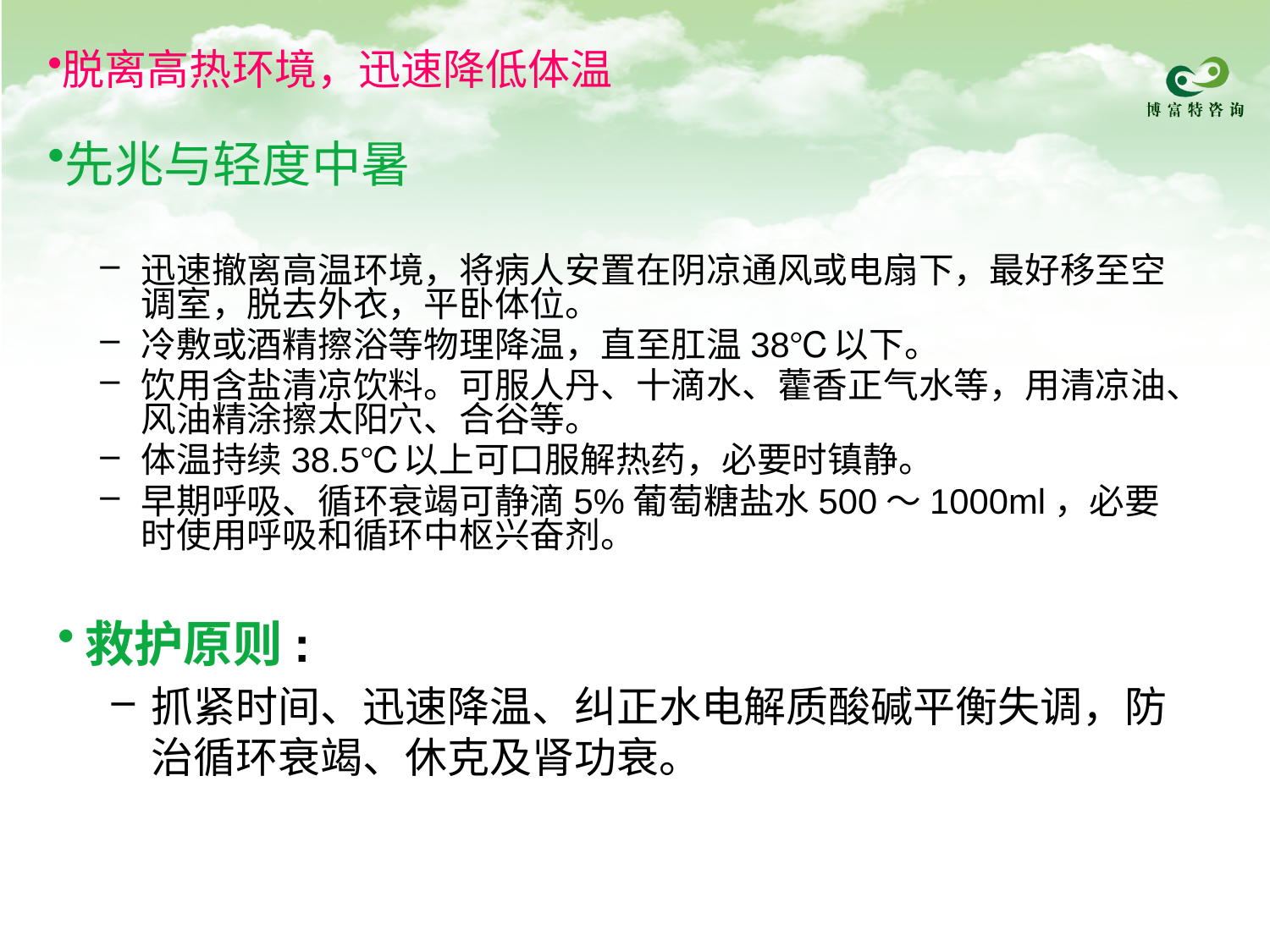

脱离高热环境，迅速降低体温

先兆与轻度中暑

迅速撤离高温环境，将病人安置在阴凉通风或电扇下，最好移至空调室，脱去外衣，平卧体位。
冷敷或酒精擦浴等物理降温，直至肛温38℃以下。
饮用含盐清凉饮料。可服人丹、十滴水、藿香正气水等，用清凉油、风油精涂擦太阳穴、合谷等。
体温持续38.5℃以上可口服解热药，必要时镇静。
早期呼吸、循环衰竭可静滴5%葡萄糖盐水500～1000ml，必要时使用呼吸和循环中枢兴奋剂。
救护原则:
抓紧时间、迅速降温、纠正水电解质酸碱平衡失调，防治循环衰竭、休克及肾功衰。